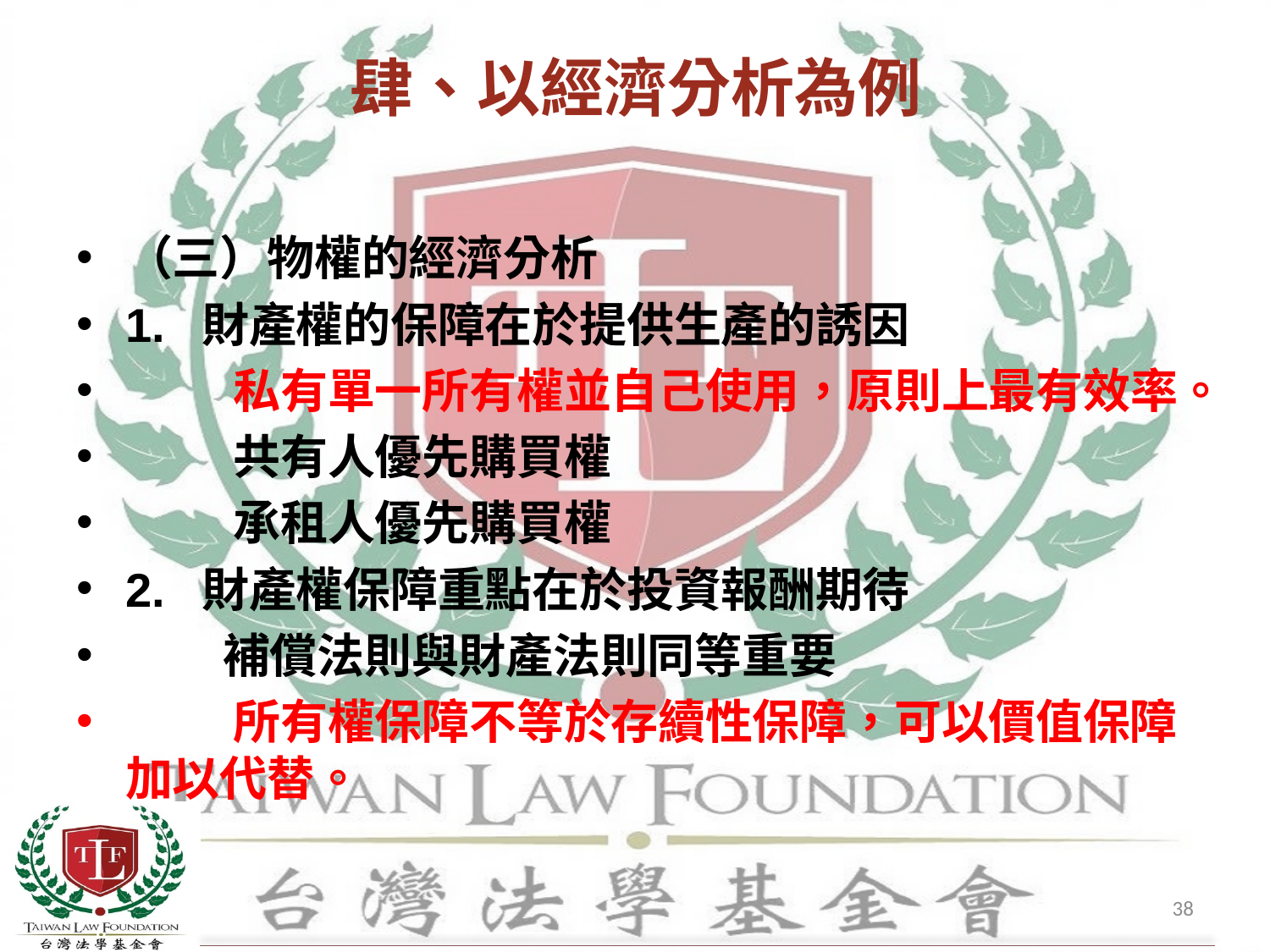

# 肆、以經濟分析為例
（三）物權的經濟分析
1.  財產權的保障在於提供生產的誘因
         私有單一所有權並自己使用，原則上最有效率。
         共有人優先購買權
         承租人優先購買權
2.  財產權保障重點在於投資報酬期待
        補償法則與財產法則同等重要
         所有權保障不等於存續性保障，可以價值保障加以代替。

38